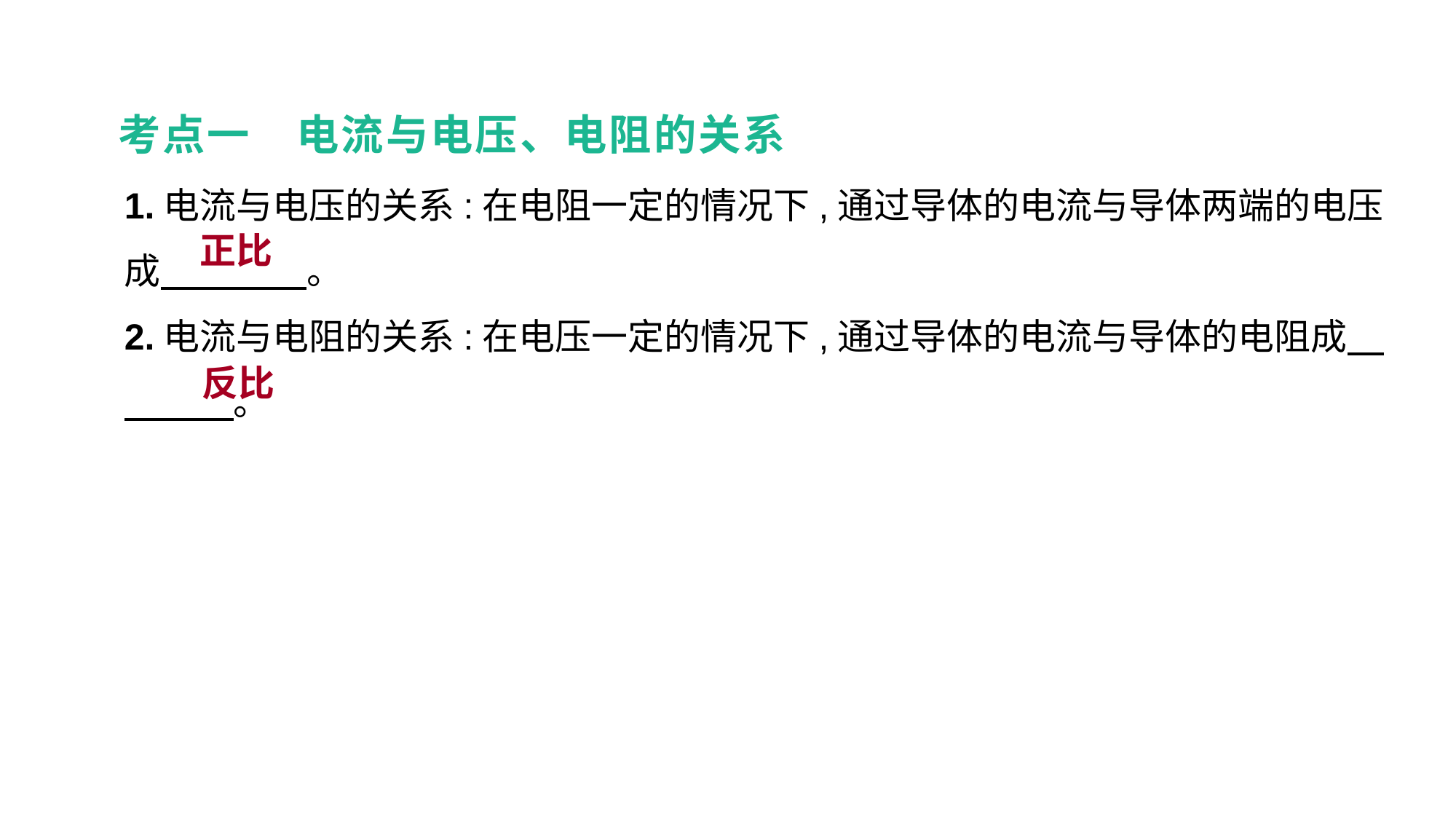

考点一　电流与电压、电阻的关系
1.电流与电压的关系:在电阻一定的情况下,通过导体的电流与导体两端的电压成　　　　。
2.电流与电阻的关系:在电压一定的情况下,通过导体的电流与导体的电阻成　　　　。
正比
反比